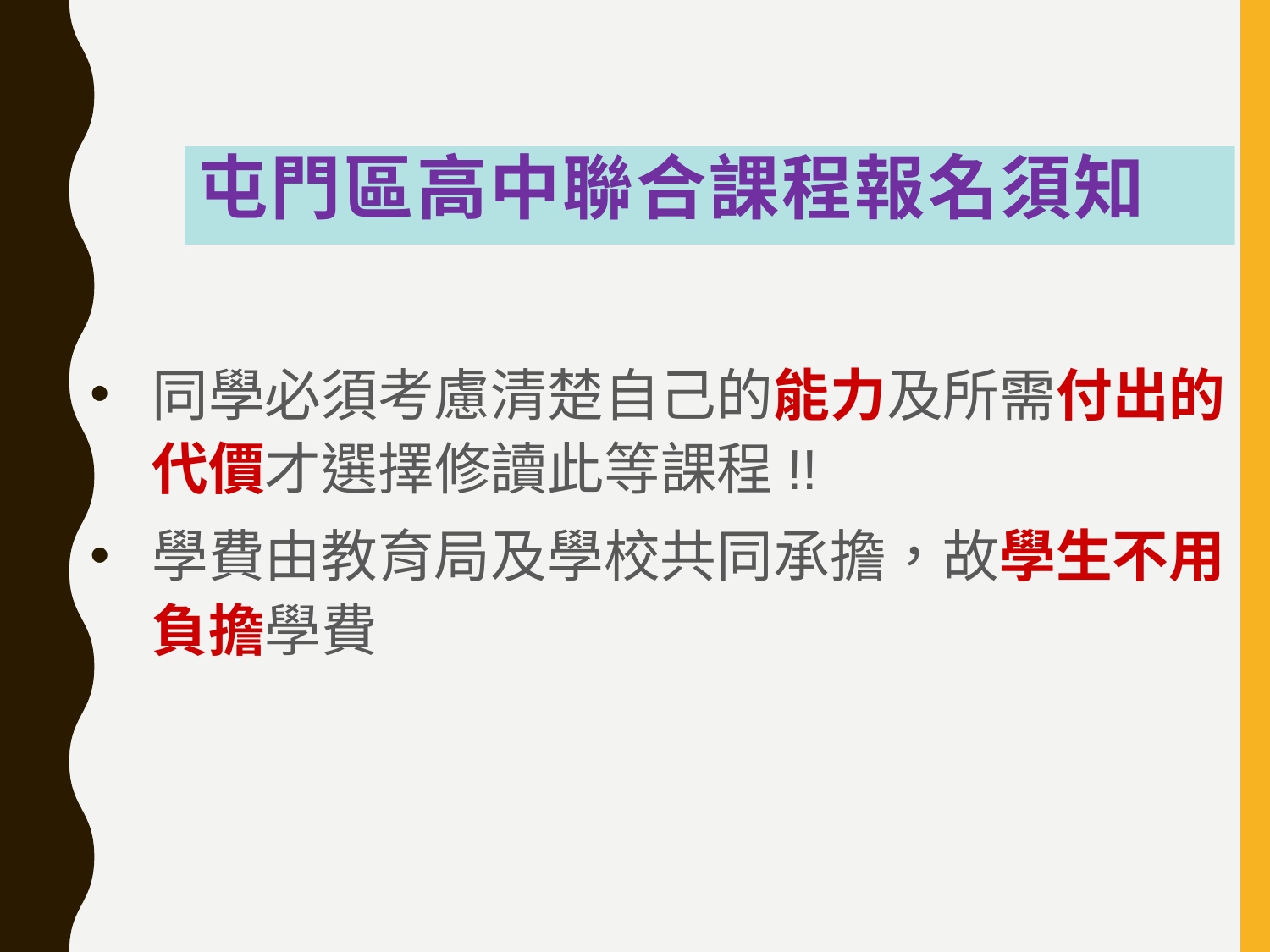

# 屯門區高中聯合課程報名須知
同學必須考慮清楚自己的能力及所需付出的代價才選擇修讀此等課程!!
學費由教育局及學校共同承擔，故學生不用負擔學費